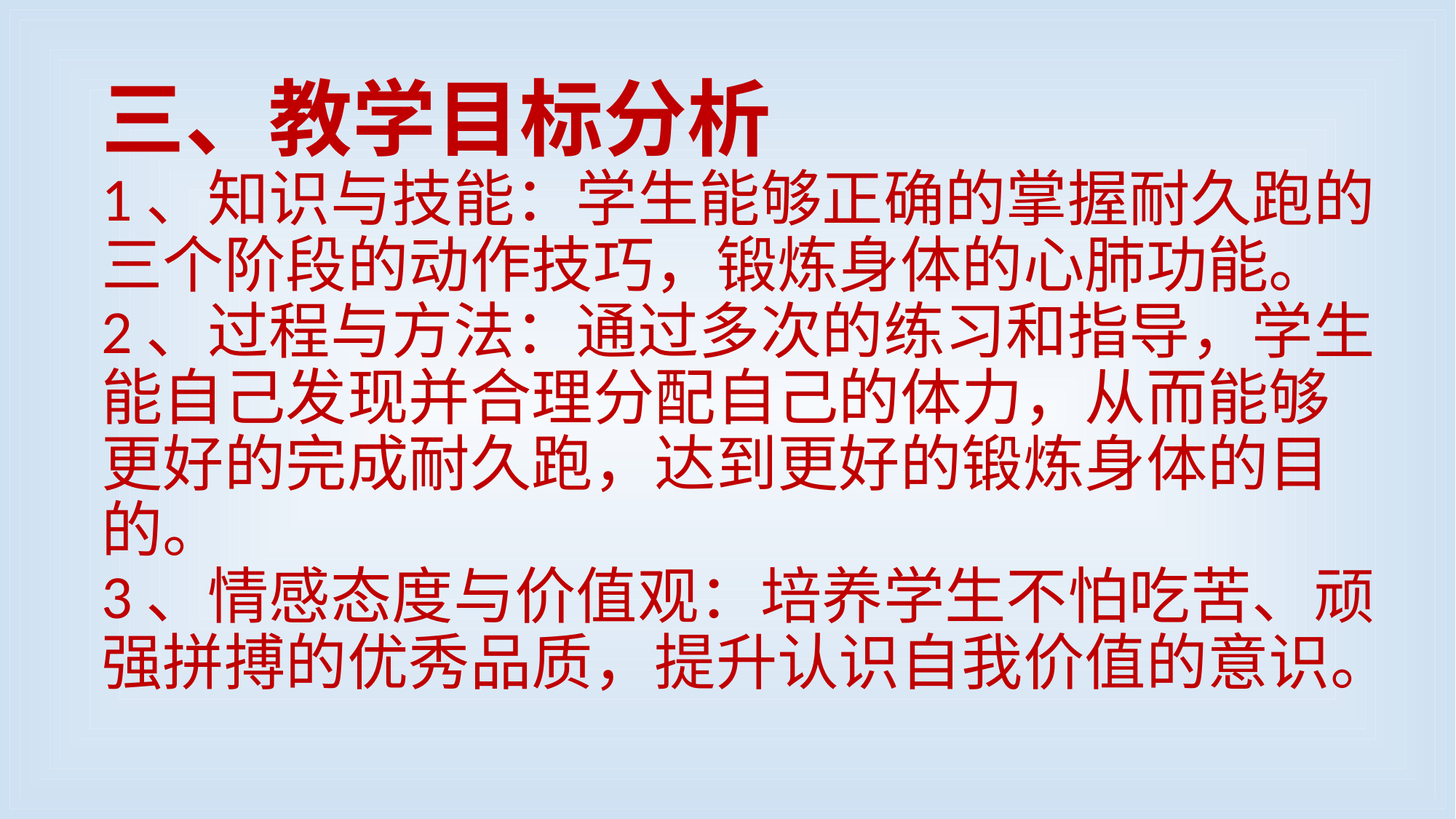

三、教学目标分析
1、知识与技能：学生能够正确的掌握耐久跑的三个阶段的动作技巧，锻炼身体的心肺功能。
2、过程与方法：通过多次的练习和指导，学生能自己发现并合理分配自己的体力，从而能够更好的完成耐久跑，达到更好的锻炼身体的目的。
3、情感态度与价值观：培养学生不怕吃苦、顽强拼搏的优秀品质，提升认识自我价值的意识。